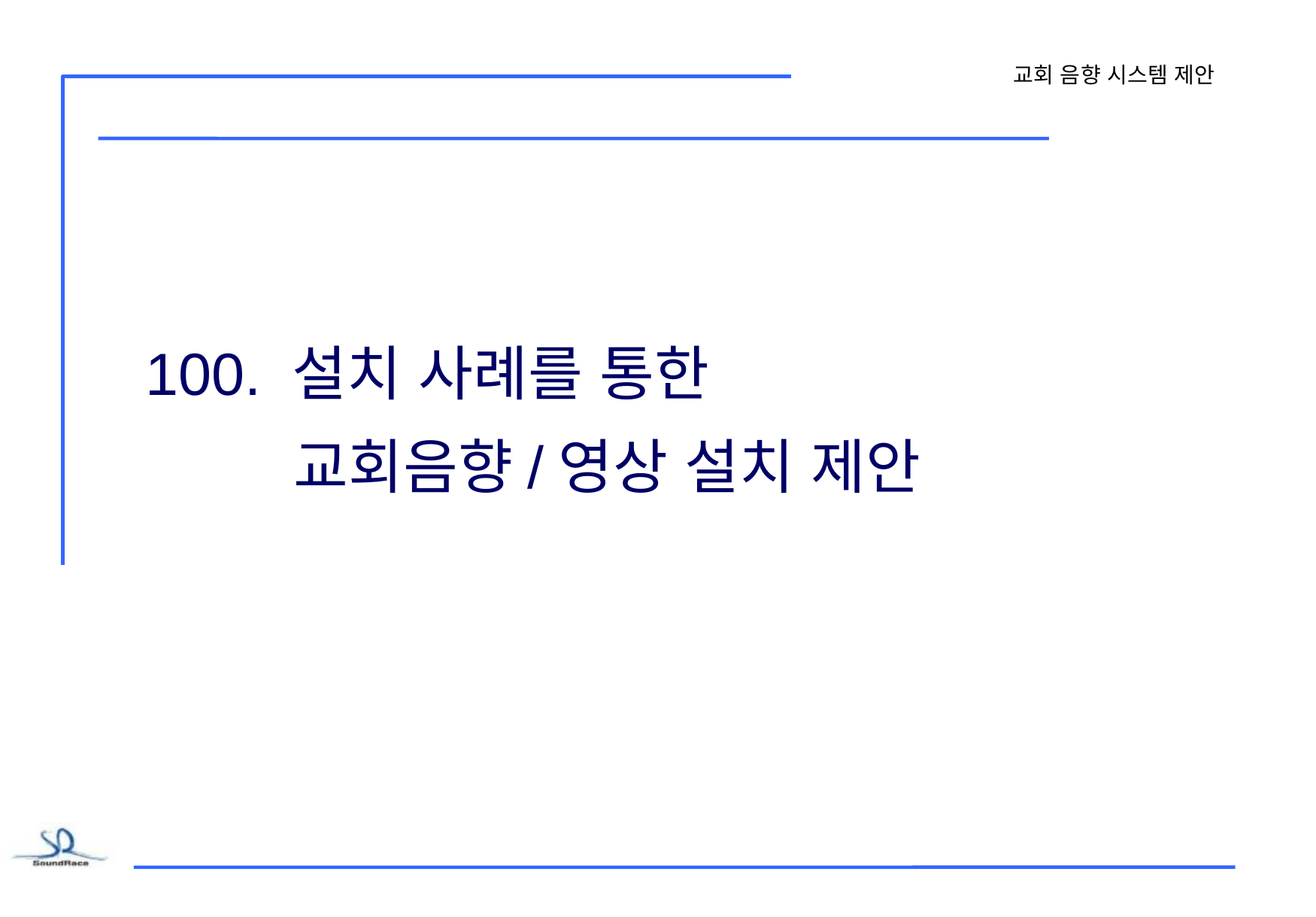

100. 설치 사례를 통한
        교회음향/영상 설치 제안